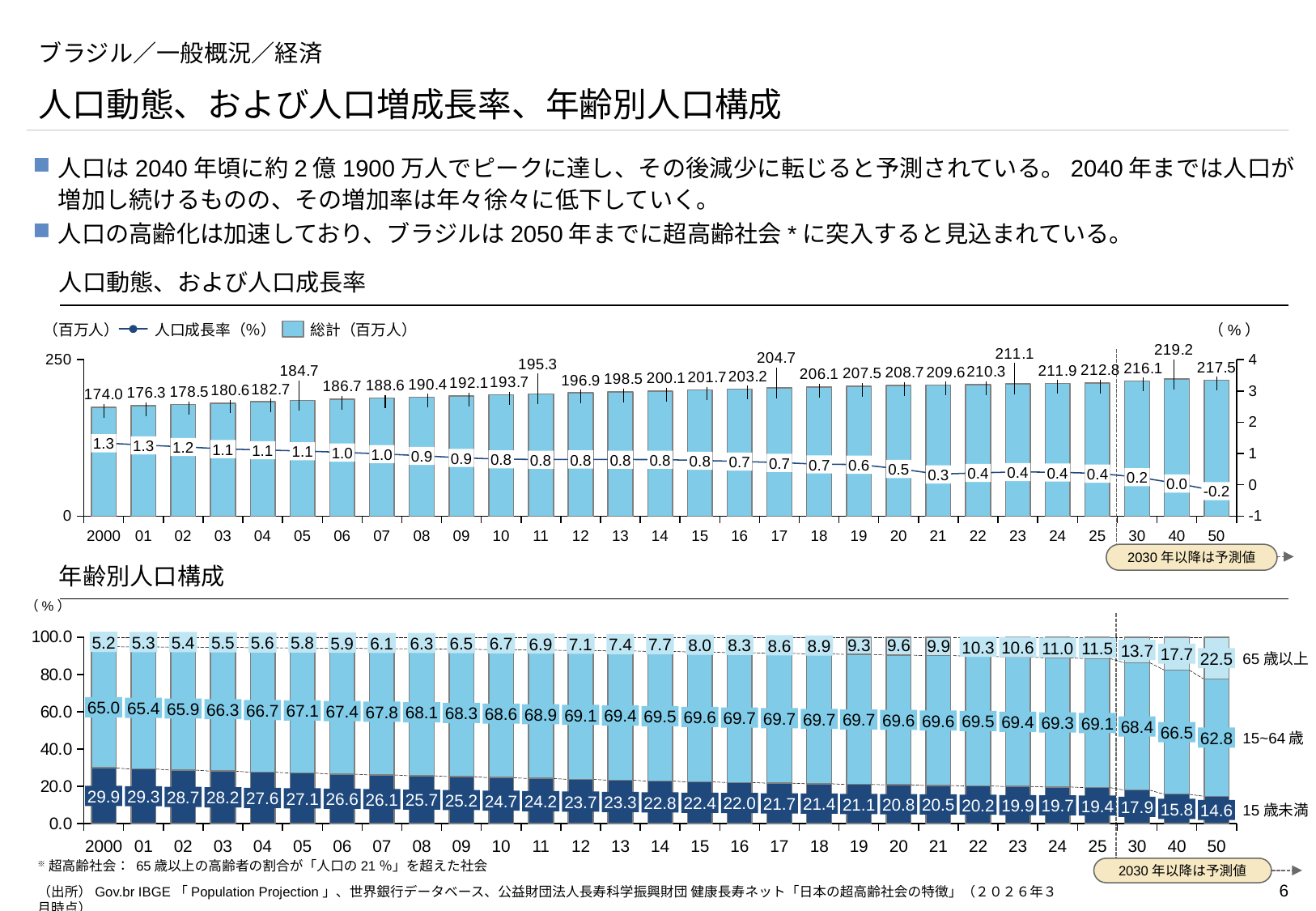

# ブラジル／一般概況／経済
人口動態、および人口増成長率、年齢別人口構成
人口は2040年頃に約2億1900万人でピークに達し、その後減少に転じると予測されている。2040年までは人口が増加し続けるものの、その増加率は年々徐々に低下していく。
人口の高齢化は加速しており、ブラジルは2050年までに超高齢社会*に突入すると見込まれている。
人口動態、および人口成長率
（百万人）
（%）
人口成長率（％）
総計（百万人）

### Chart

| Category |  |  |
|---|---|---|

2030年以降は予測値
1.3
1.3
1.2
1.1
1.1
1.1
1.0
1.0
0.9
0.9
0.8
0.8
0.8
0.8
0.8
0.8
0.7
0.7
0.7
0.6
0.5
0.4
0.4
0.4
0.4
0.3
0.2
0.0
-0.2
24
25
2000
01
02
03
04
05
06
07
08
09
10
11
12
13
14
15
16
17
18
19
20
21
22
23
30
40
50
年齢別人口構成
（%）

### Chart

| Category |  |  |  |
|---|---|---|---|
2030年以降は予測値
5.2
5.3
5.4
5.5
5.6
5.8
5.9
6.1
6.3
6.5
6.7
6.9
7.1
7.4
7.7
8.0
8.3
8.6
8.9
10.3
10.6
11.0
11.5
13.7
17.7
22.5
65歳以上
65.0
65.4
65.9
66.3
66.7
67.1
67.4
67.8
68.1
68.3
68.6
68.9
69.1
69.4
69.5
69.6
69.7
69.7
69.7
69.7
69.6
69.6
69.5
69.4
69.3
69.1
68.4
66.5
62.8
15~64歳
29.9
29.3
28.7
28.2
27.6
27.1
26.6
26.1
25.7
25.2
24.7
24.2
23.7
23.3
22.8
22.4
22.0
21.7
21.4
21.1
20.8
20.5
20.2
19.9
19.7
19.4
17.9
15.8
14.6
15歳未満
2000
01
02
03
04
05
06
07
08
09
10
11
12
13
14
15
16
17
18
19
20
21
22
23
24
25
30
40
50
※超高齢社会： 65歳以上の高齢者の割合が「人口の21％」を超えた社会
（出所）Gov.br IBGE「Population Projection」、世界銀行データベース、公益財団法人長寿科学振興財団 健康長寿ネット「日本の超高齢社会の特徴」（２０２６年３月時点）